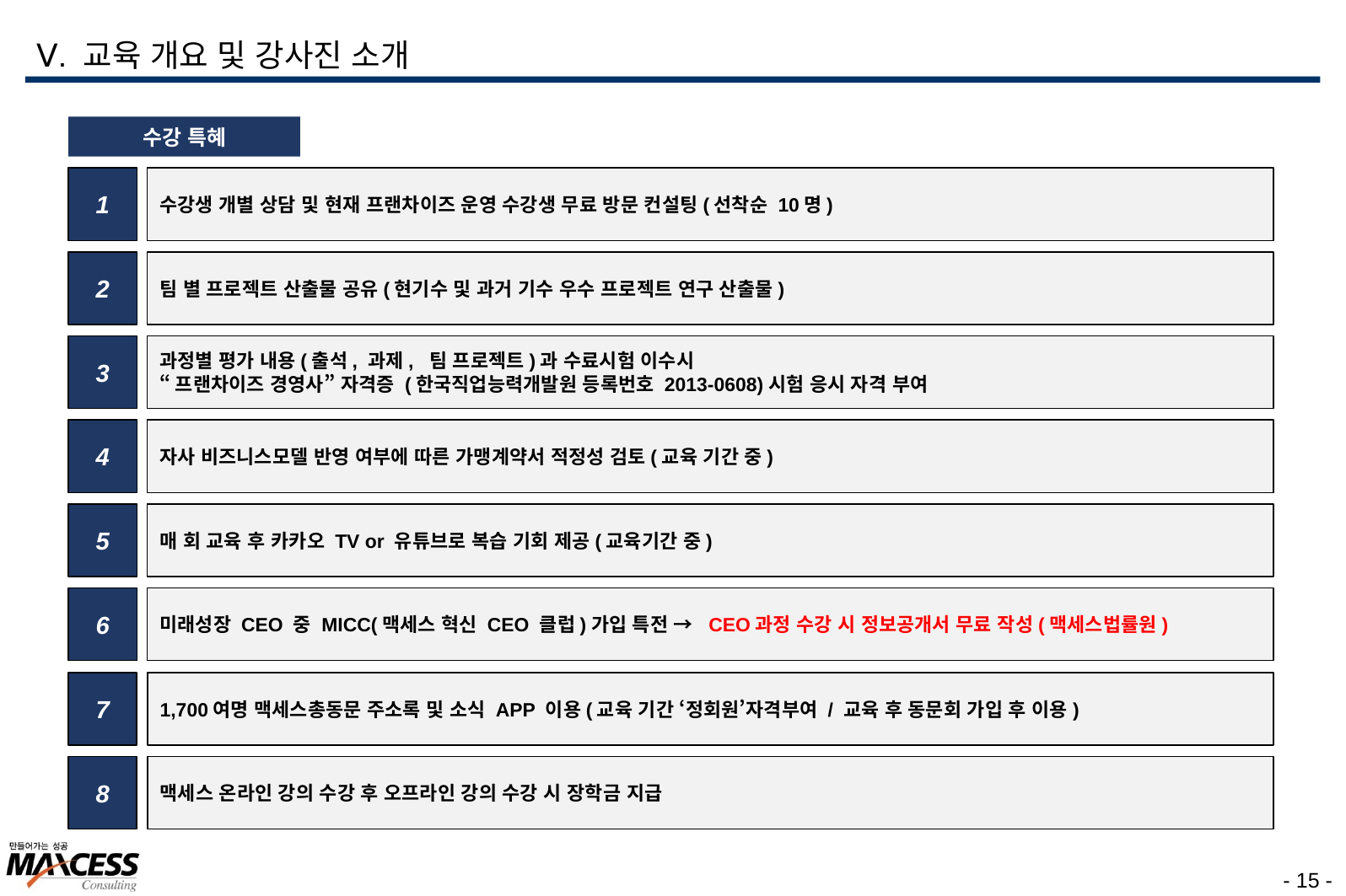

Ⅴ. 교육 개요 및 강사진 소개
수강 특혜
1
수강생 개별 상담 및 현재 프랜차이즈 운영 수강생 무료 방문 컨설팅(선착순 10명)
2
팀 별 프로젝트 산출물 공유(현기수 및 과거 기수 우수 프로젝트 연구 산출물)
3
과정별 평가 내용(출석, 과제,  팀 프로젝트)과 수료시험 이수시
“프랜차이즈 경영사” 자격증 (한국직업능력개발원 등록번호 2013-0608)시험 응시 자격 부여
4
자사 비즈니스모델 반영 여부에 따른 가맹계약서 적정성 검토(교육 기간 중)
5
매 회 교육 후 카카오 TV or 유튜브로 복습 기회 제공(교육기간 중)
6
미래성장 CEO 중 MICC(맥세스 혁신 CEO 클럽)가입 특전 →  CEO과정 수강 시 정보공개서 무료 작성(맥세스법률원)
7
1,700여명 맥세스총동문 주소록 및 소식 APP 이용(교육 기간 ‘정회원’자격부여 / 교육 후 동문회 가입 후 이용)
8
맥세스 온라인 강의 수강 후 오프라인 강의 수강 시 장학금 지급
- 15 -